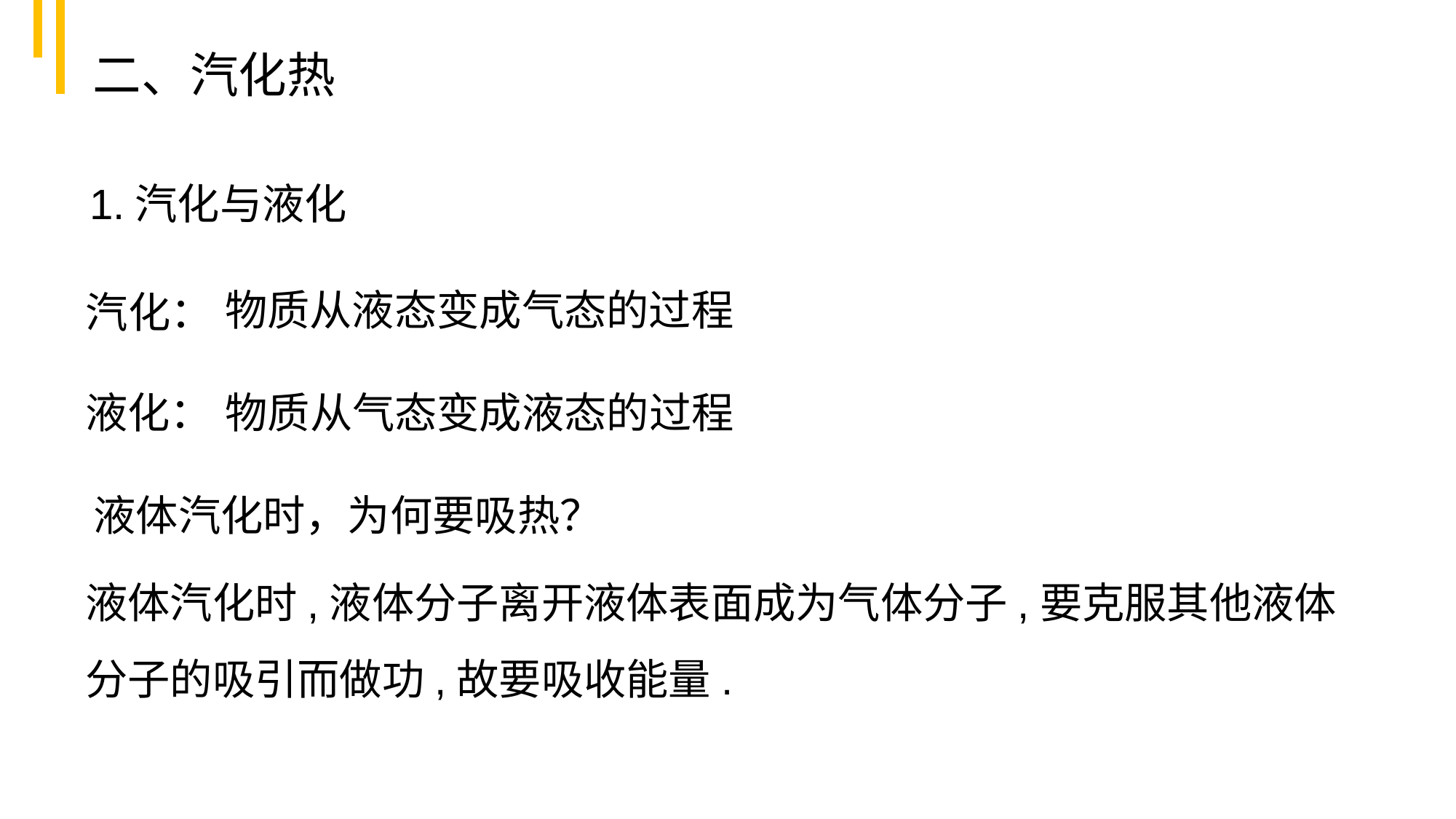

二、汽化热
1.汽化与液化
物质从液态变成气态的过程
汽化：
液化：
物质从气态变成液态的过程
液体汽化时，为何要吸热？
液体汽化时,液体分子离开液体表面成为气体分子,要克服其他液体分子的吸引而做功,故要吸收能量.